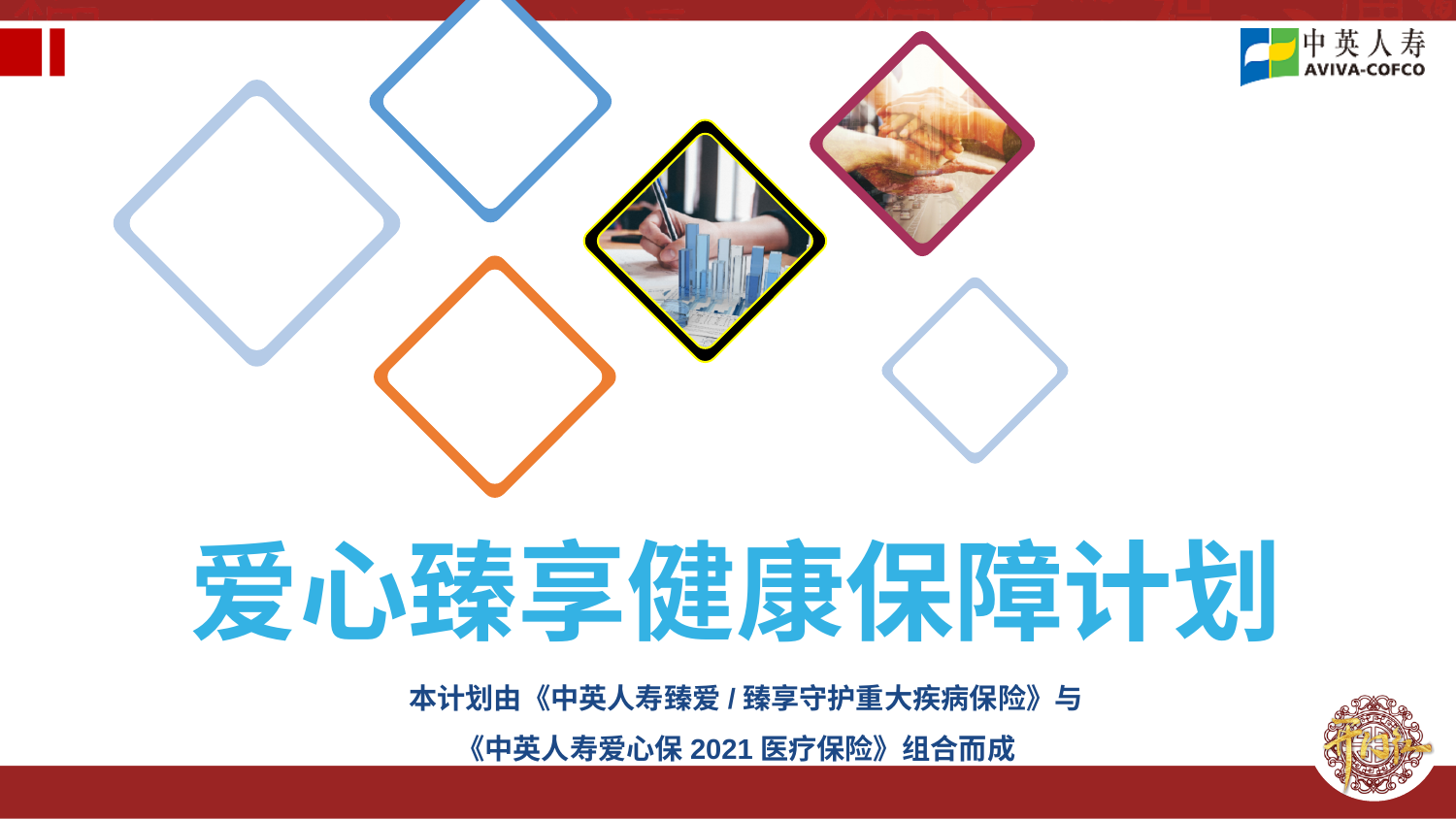

爱心臻享健康保障计划
  本计划由《中英人寿臻爱/臻享守护重大疾病保险》与
《中英人寿爱心保2021医疗保险》组合而成